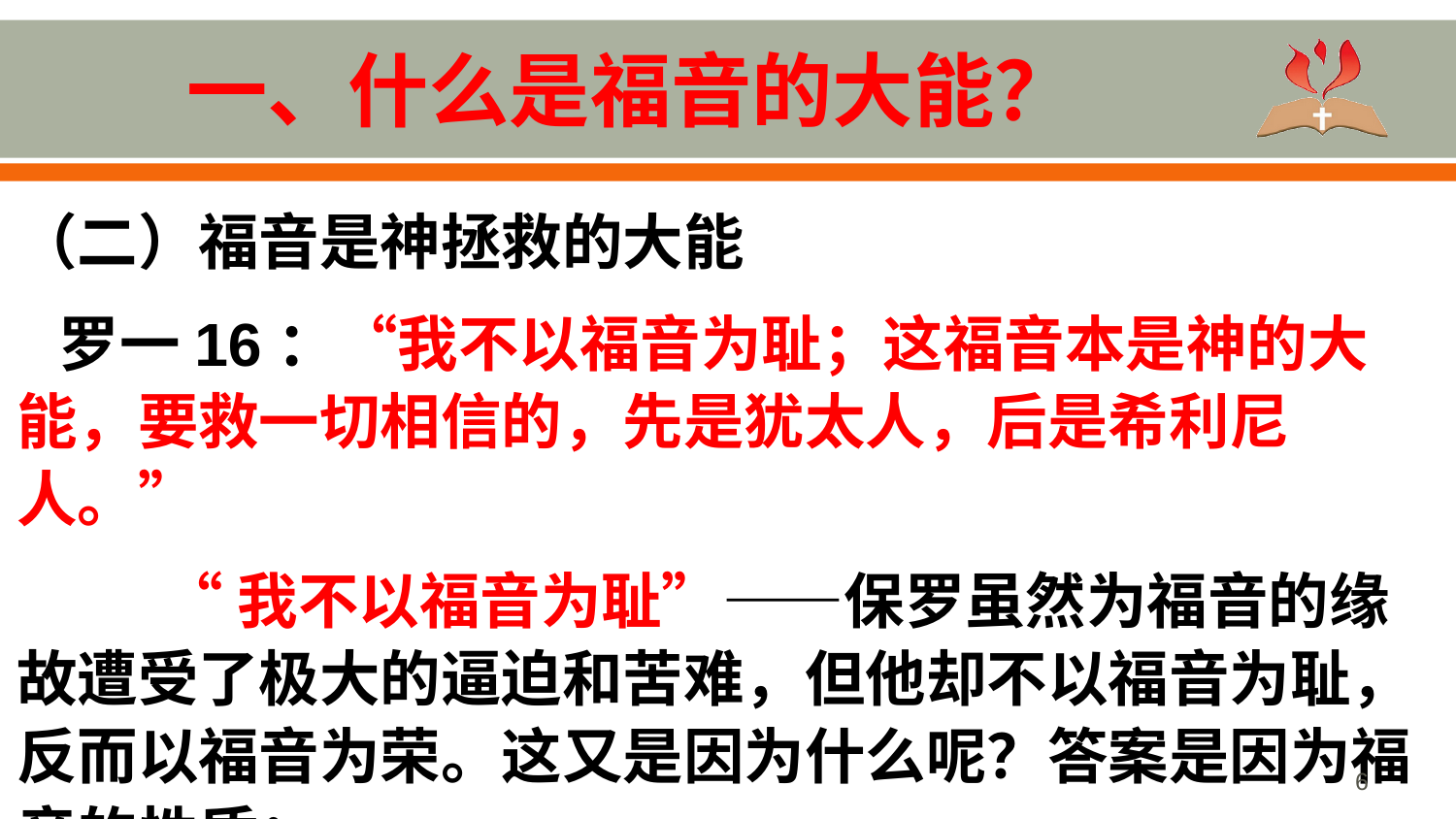

# 一、什么是福音的大能？
（二）福音是神拯救的大能
  罗一16：“我不以福音为耻；这福音本是神的大能，要救一切相信的，先是犹太人，后是希利尼人。”
	“我不以福音为耻”——保罗虽然为福音的缘故遭受了极大的逼迫和苦难，但他却不以福音为耻，反而以福音为荣。这又是因为什么呢？答案是因为福音的性质：

6